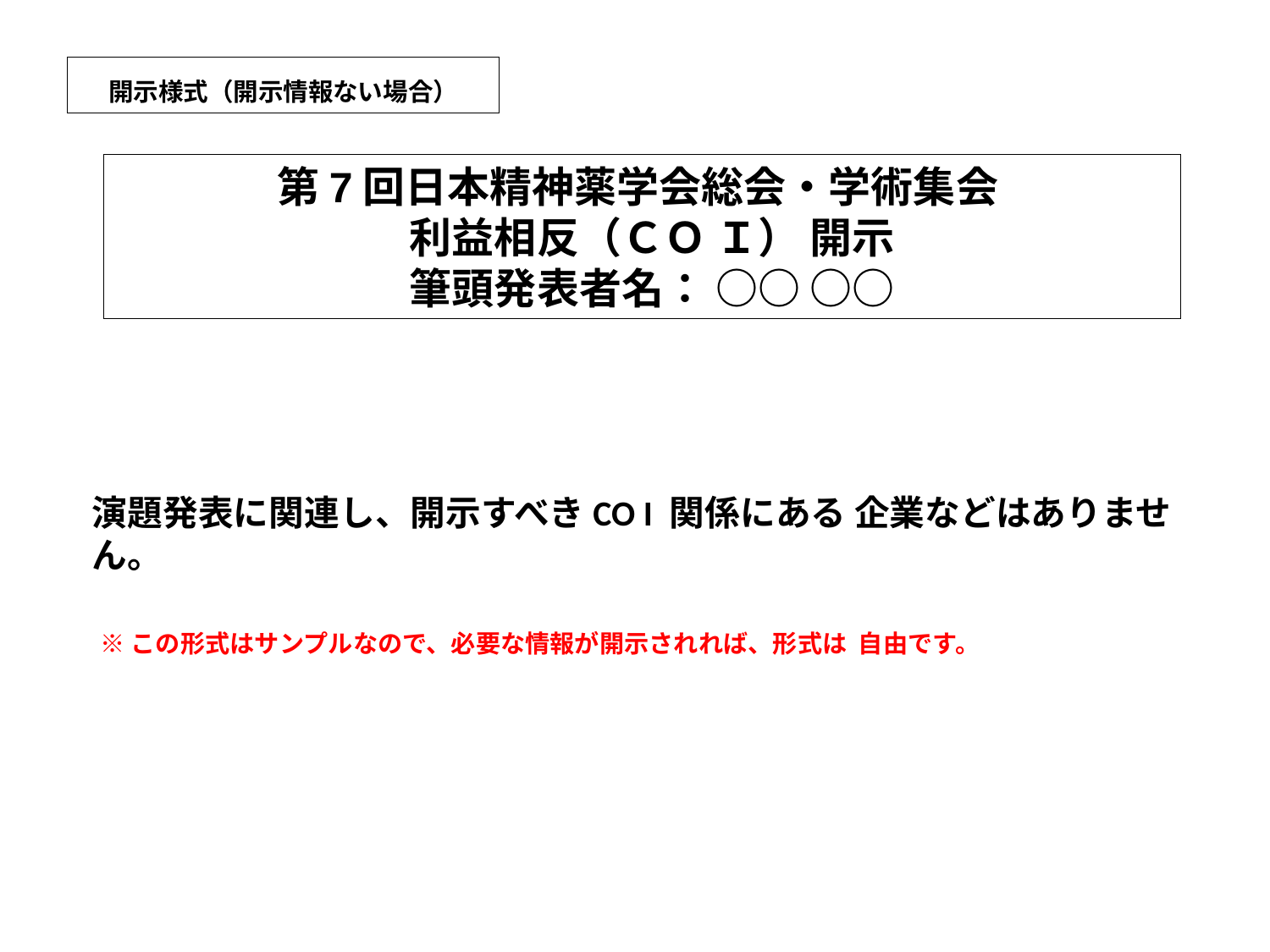

# 開示様式（開示情報ない場合）
第7回日本精神薬学会総会・学術集会
 利益相反（ＣＯ Ｉ） 開示
 筆頭発表者名： ○○ ○○
演題発表に関連し、開示すべきCO I 関係にある 企業などはありません。

 ※この形式はサンプルなので、必要な情報が開示されれば、形式は  自由です。